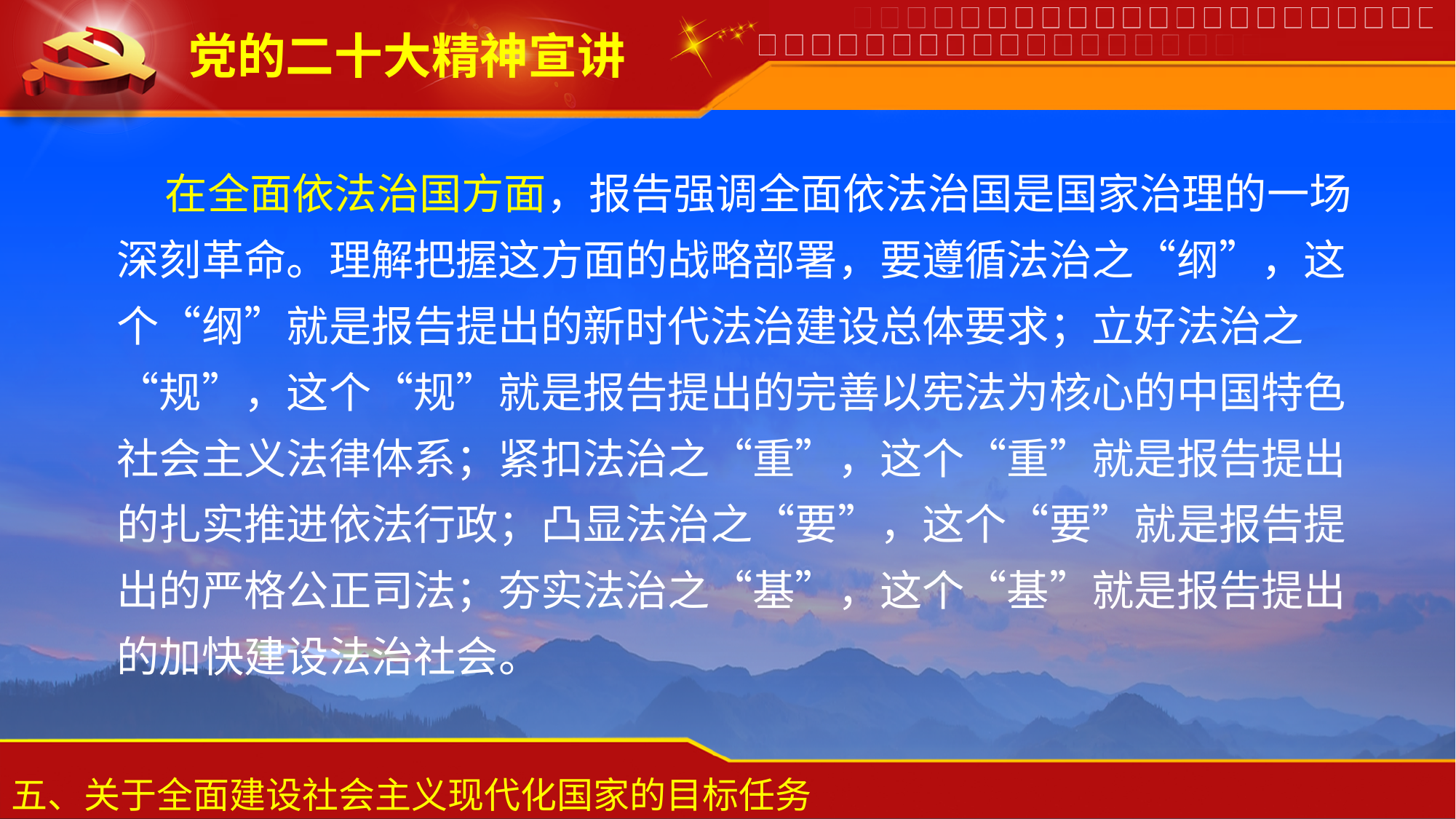

党的二十大精神宣讲
    在全面依法治国方面，报告强调全面依法治国是国家治理的一场深刻革命。理解把握这方面的战略部署，要遵循法治之“纲”，这个“纲”就是报告提出的新时代法治建设总体要求；立好法治之“规”，这个“规”就是报告提出的完善以宪法为核心的中国特色社会主义法律体系；紧扣法治之“重”，这个“重”就是报告提出的扎实推进依法行政；凸显法治之“要”，这个“要”就是报告提出的严格公正司法；夯实法治之“基”，这个“基”就是报告提出的加快建设法治社会。
五、关于全面建设社会主义现代化国家的目标任务